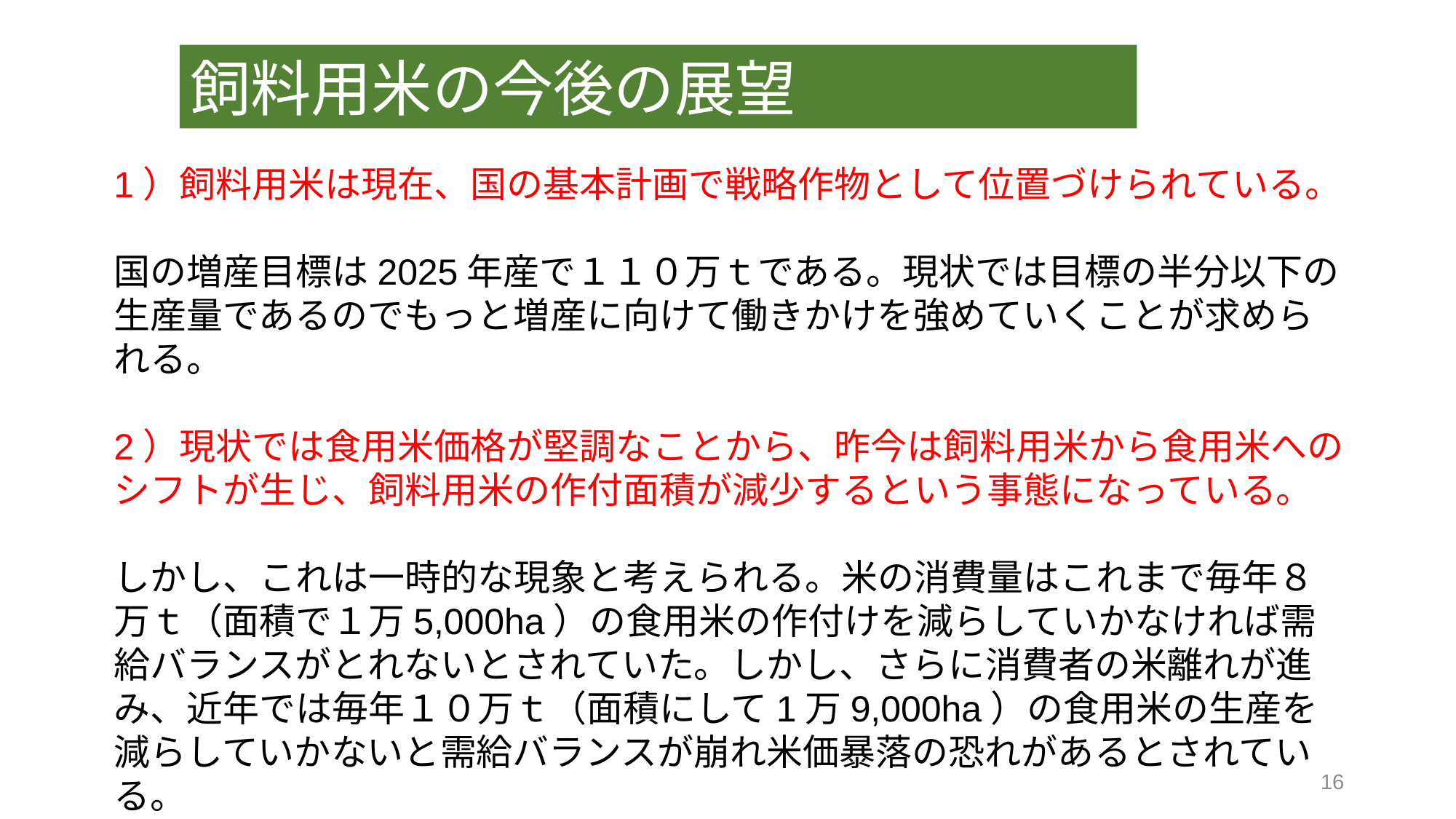

飼料用米の今後の展望

1）飼料用米は現在、国の基本計画で戦略作物として位置づけられている。

国の増産目標は2025年産で１１０万ｔである。現状では目標の半分以下の生産量であるのでもっと増産に向けて働きかけを強めていくことが求められる。
2）現状では食用米価格が堅調なことから、昨今は飼料用米から食用米へのシフトが生じ、飼料用米の作付面積が減少するという事態になっている。

しかし、これは一時的な現象と考えられる。米の消費量はこれまで毎年８万ｔ（面積で１万5,000ha）の食用米の作付けを減らしていかなければ需給バランスがとれないとされていた。しかし、さらに消費者の米離れが進み、近年では毎年１０万ｔ（面積にして1万9,000ha）の食用米の生産を減らしていかないと需給バランスが崩れ米価暴落の恐れがあるとされている。
16